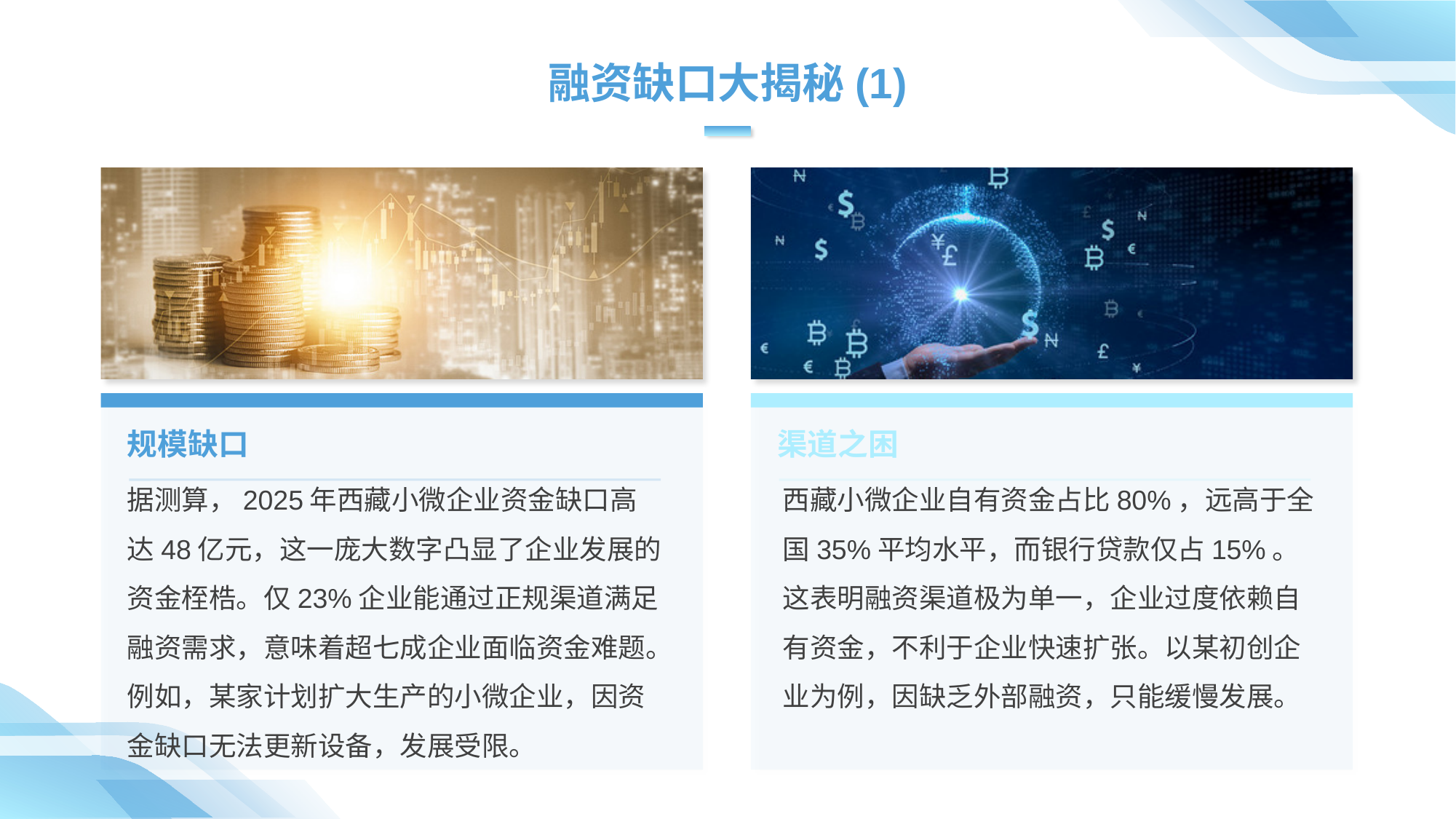

融资缺口大揭秘(1)

规模缺口
渠道之困
据测算，2025年西藏小微企业资金缺口高达48亿元，这一庞大数字凸显了企业发展的资金桎梏。仅23%企业能通过正规渠道满足融资需求，意味着超七成企业面临资金难题。例如，某家计划扩大生产的小微企业，因资金缺口无法更新设备，发展受限。
西藏小微企业自有资金占比80%，远高于全国35%平均水平，而银行贷款仅占15%。这表明融资渠道极为单一，企业过度依赖自有资金，不利于企业快速扩张。以某初创企业为例，因缺乏外部融资，只能缓慢发展。